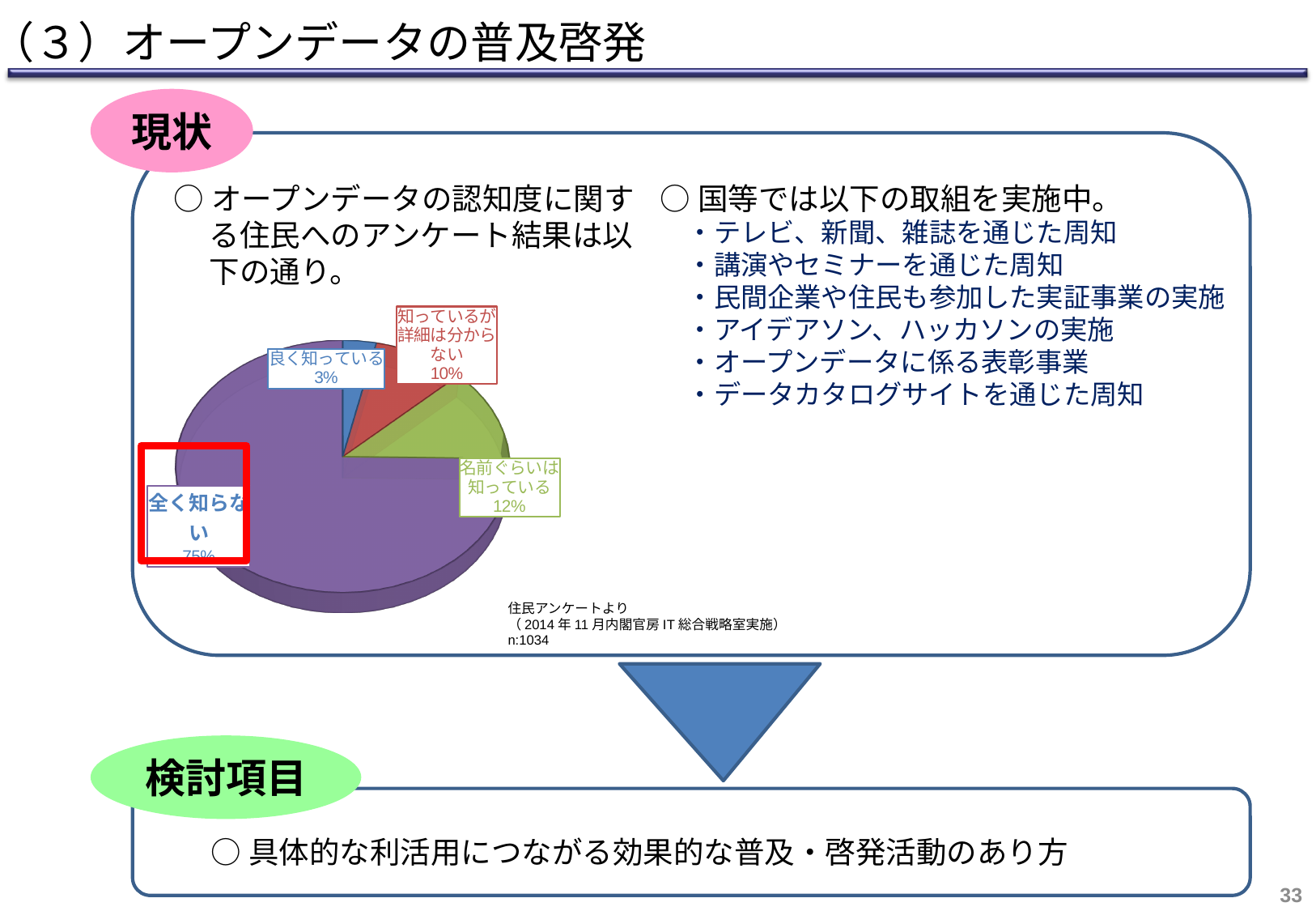

（３）オープンデータの普及啓発
現状

○オープンデータの認知度に関する住民へのアンケート結果は以下の通り。
○国等では以下の取組を実施中。
　・テレビ、新聞、雑誌を通じた周知
　・講演やセミナーを通じた周知
　・民間企業や住民も参加した実証事業の実施
　・アイデアソン、ハッカソンの実施
　・オープンデータに係る表彰事業
　・データカタログサイトを通じた周知

[unsupported chart]

住民アンケートより
（2014年11月内閣官房IT総合戦略室実施）
n:1034

検討項目

○具体的な利活用につながる効果的な普及・啓発活動のあり方
33